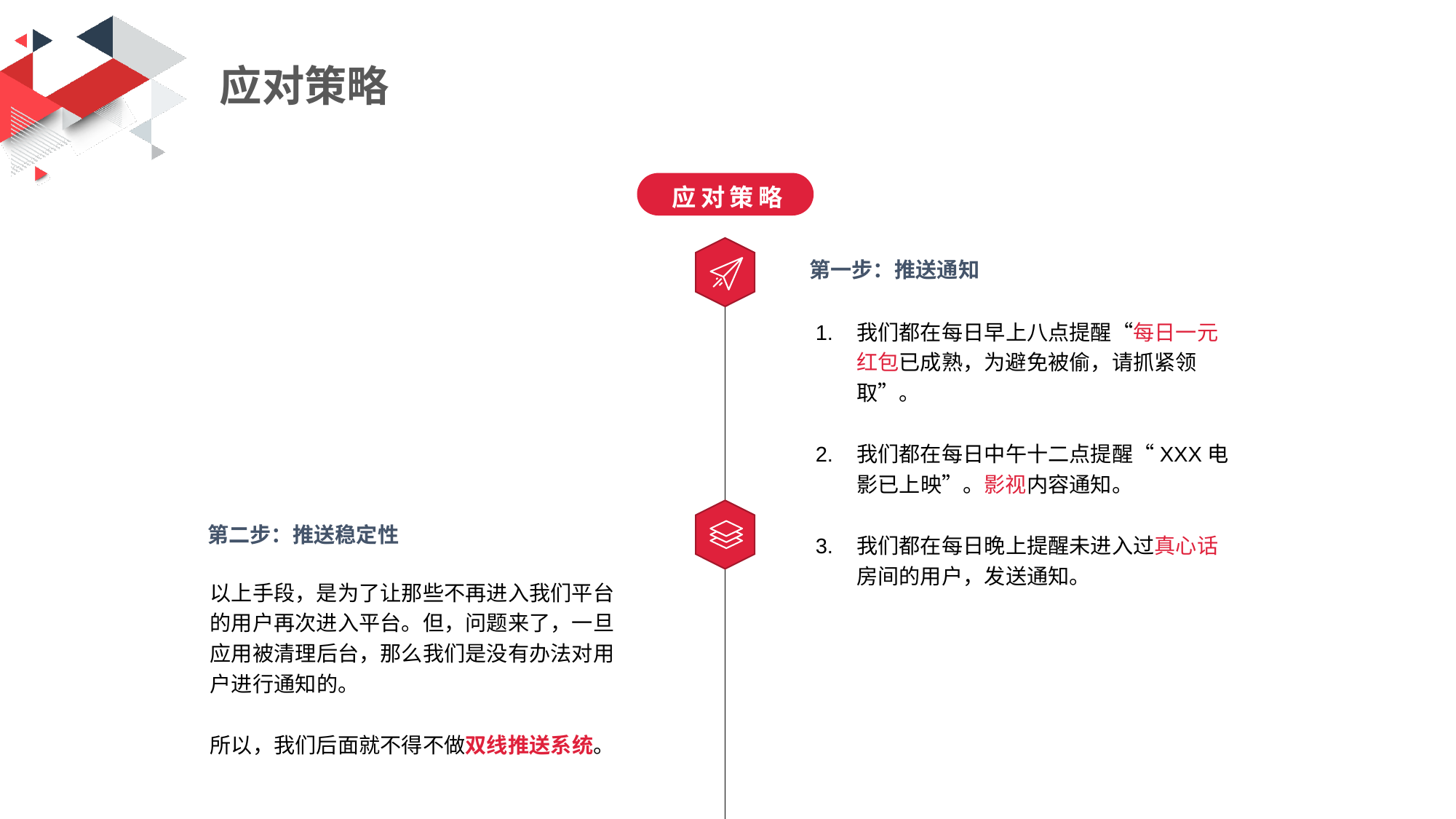

应对策略

应对策略

第一步：推送通知

我们都在每日早上八点提醒“每日一元红包已成熟，为避免被偷，请抓紧领取”。

我们都在每日中午十二点提醒“XXX电影已上映”。影视内容通知。

我们都在每日晚上提醒未进入过真心话房间的用户，发送通知。

第二步：推送稳定性

以上手段，是为了让那些不再进入我们平台的用户再次进入平台。但，问题来了，一旦应用被清理后台，那么我们是没有办法对用户进行通知的。

所以，我们后面就不得不做双线推送系统。